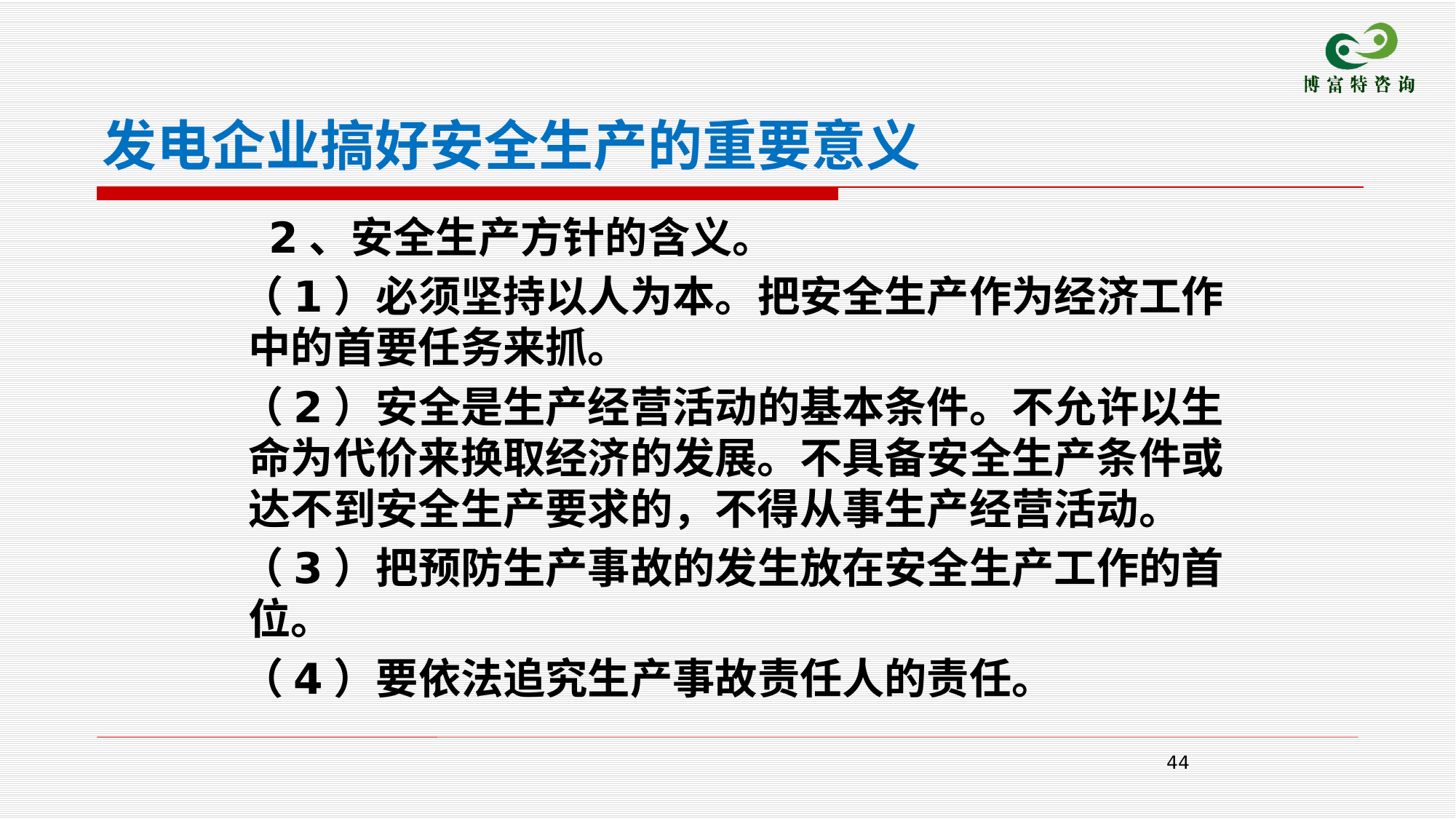

发电企业搞好安全生产的重要意义
      2、安全生产方针的含义。
    （1）必须坚持以人为本。把安全生产作为经济工作中的首要任务来抓。
    （2）安全是生产经营活动的基本条件。不允许以生命为代价来换取经济的发展。不具备安全生产条件或达不到安全生产要求的，不得从事生产经营活动。
    （3）把预防生产事故的发生放在安全生产工作的首位。
    （4）要依法追究生产事故责任人的责任。

44